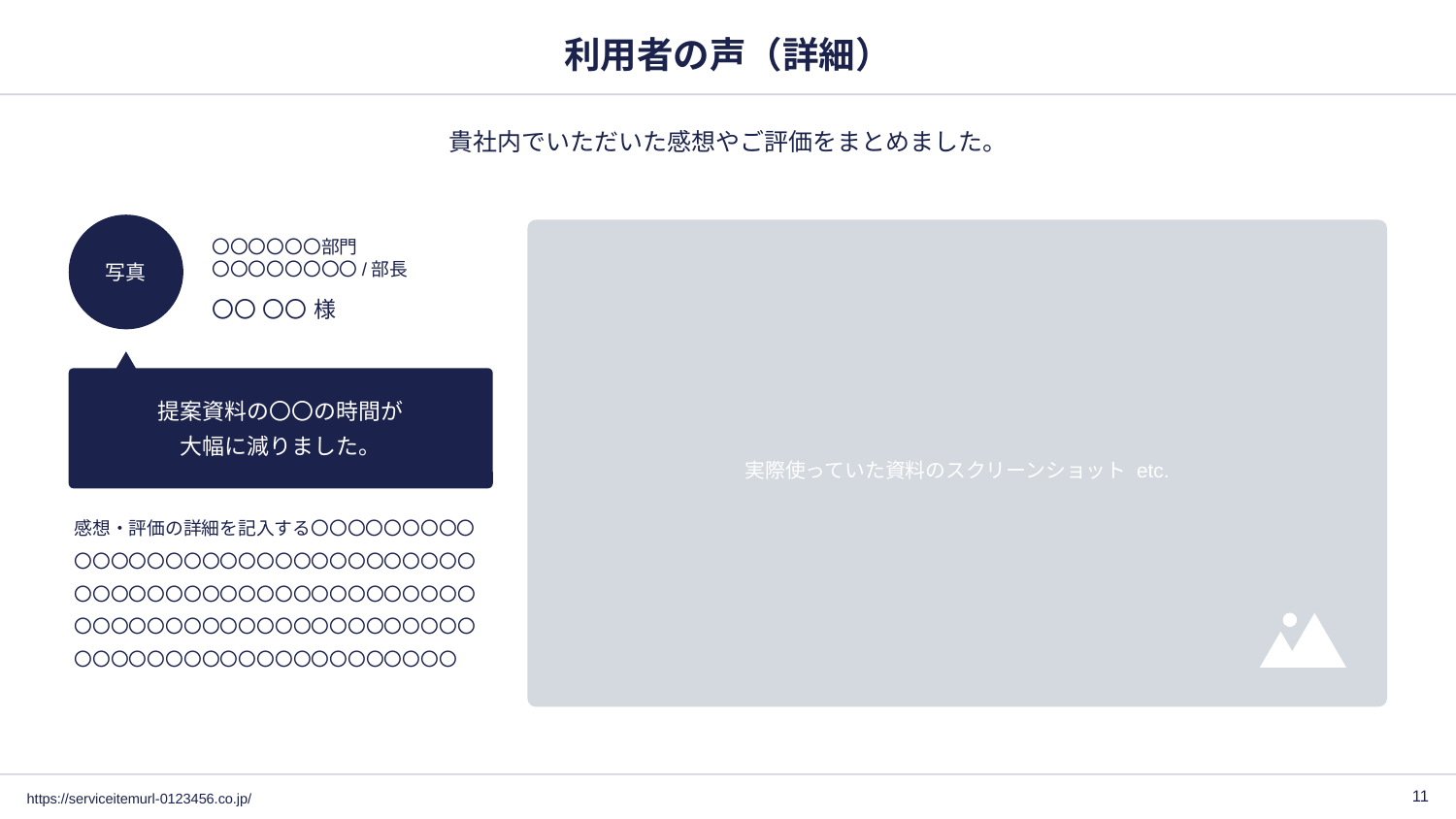

# 利用者の声（詳細）
貴社内でいただいた感想やご評価をまとめました。
写真
実際使っていた資料のスクリーンショット etc.
〇〇〇〇〇〇部門
〇〇〇〇〇〇〇〇/部長
〇〇 〇〇 様

提案資料の〇〇の時間が
大幅に減りました。
感想・評価の詳細を記入する〇〇〇〇〇〇〇〇〇〇〇〇〇〇〇〇〇〇〇〇〇〇〇〇〇〇〇〇〇〇〇〇〇〇〇〇〇〇〇〇〇〇〇〇〇〇〇〇〇〇〇〇〇〇〇〇〇〇〇〇〇〇〇〇〇〇〇〇〇〇〇〇〇〇〇〇〇〇〇〇〇〇〇〇〇〇〇〇〇〇〇〇〇〇〇〇

11
https://serviceitemurl-0123456.co.jp/